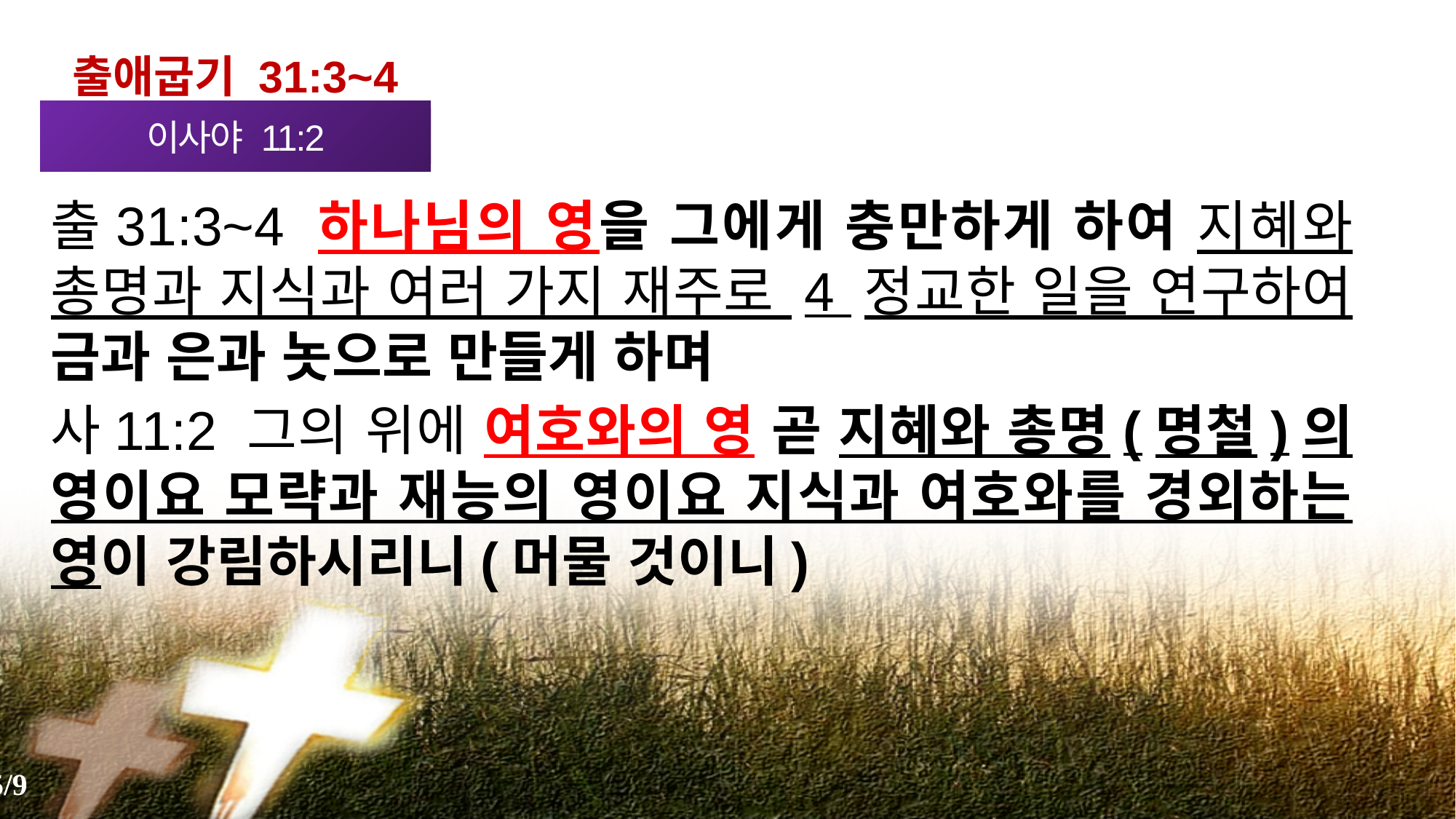

출애굽기 31:3~4

이사야 11:2
출31:3~4 하나님의 영을 그에게 충만하게 하여 지혜와 총명과 지식과 여러 가지 재주로 4 정교한 일을 연구하여 금과 은과 놋으로 만들게 하며
사11:2 그의 위에 여호와의 영 곧 지혜와 총명(명철)의 영이요 모략과 재능의 영이요 지식과 여호와를 경외하는 영이 강림하시리니(머물 것이니)